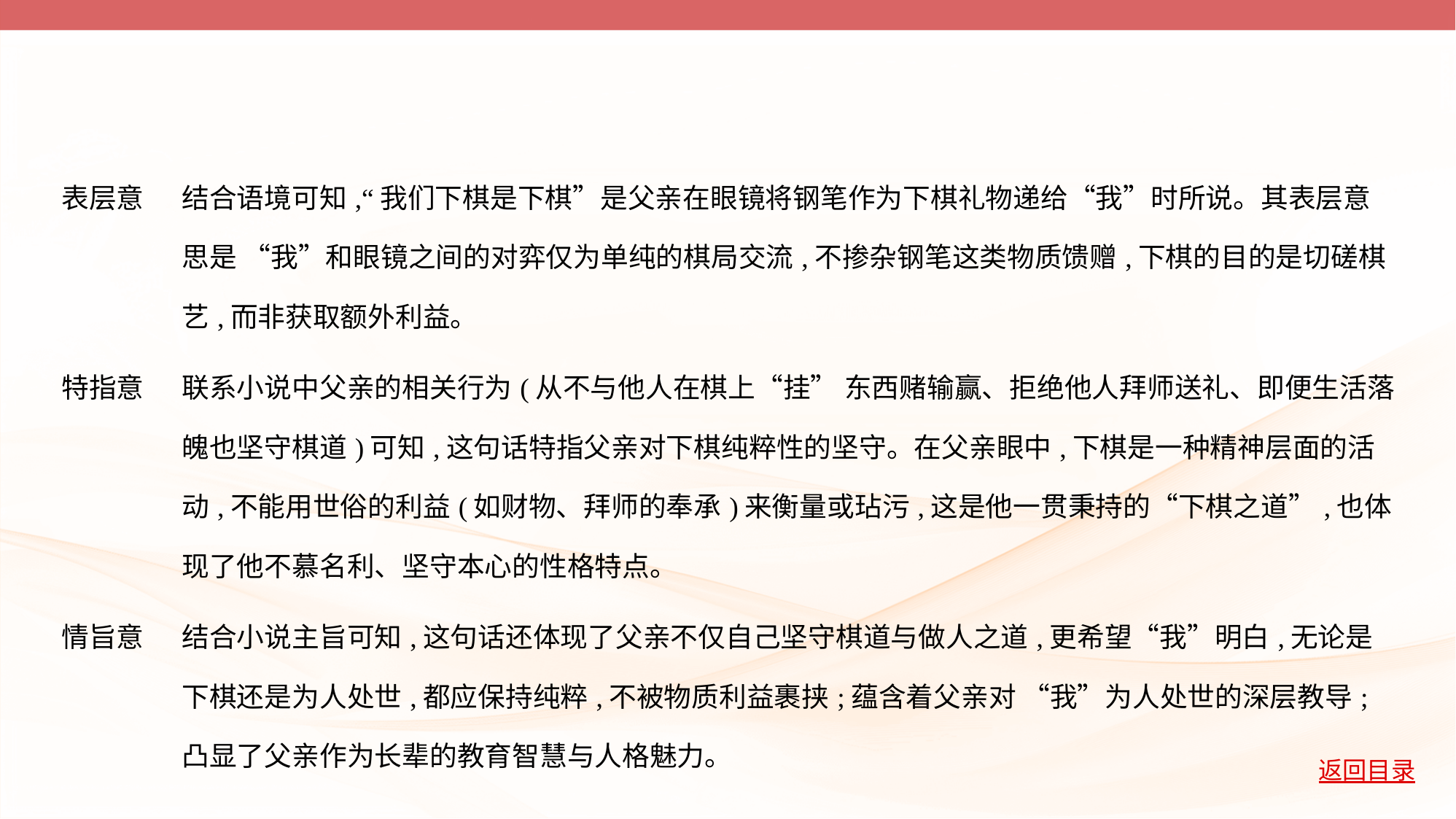

| 表层意 | 结合语境可知,“我们下棋是下棋”是父亲在眼镜将钢笔作为下棋礼物递给“我”时所说。其表层意思是 “我”和眼镜之间的对弈仅为单纯的棋局交流,不掺杂钢笔这类物质馈赠,下棋的目的是切磋棋艺,而非获取额外利益。 |
| --- | --- |
| 特指意 | 联系小说中父亲的相关行为(从不与他人在棋上“挂” 东西赌输赢、拒绝他人拜师送礼、即便生活落魄也坚守棋道)可知,这句话特指父亲对下棋纯粹性的坚守。在父亲眼中,下棋是一种精神层面的活动,不能用世俗的利益(如财物、拜师的奉承)来衡量或玷污,这是他一贯秉持的“下棋之道”,也体现了他不慕名利、坚守本心的性格特点。 |
| 情旨意 | 结合小说主旨可知,这句话还体现了父亲不仅自己坚守棋道与做人之道,更希望“我”明白,无论是下棋还是为人处世,都应保持纯粹,不被物质利益裹挟;蕴含着父亲对 “我”为人处世的深层教导;凸显了父亲作为长辈的教育智慧与人格魅力。 |